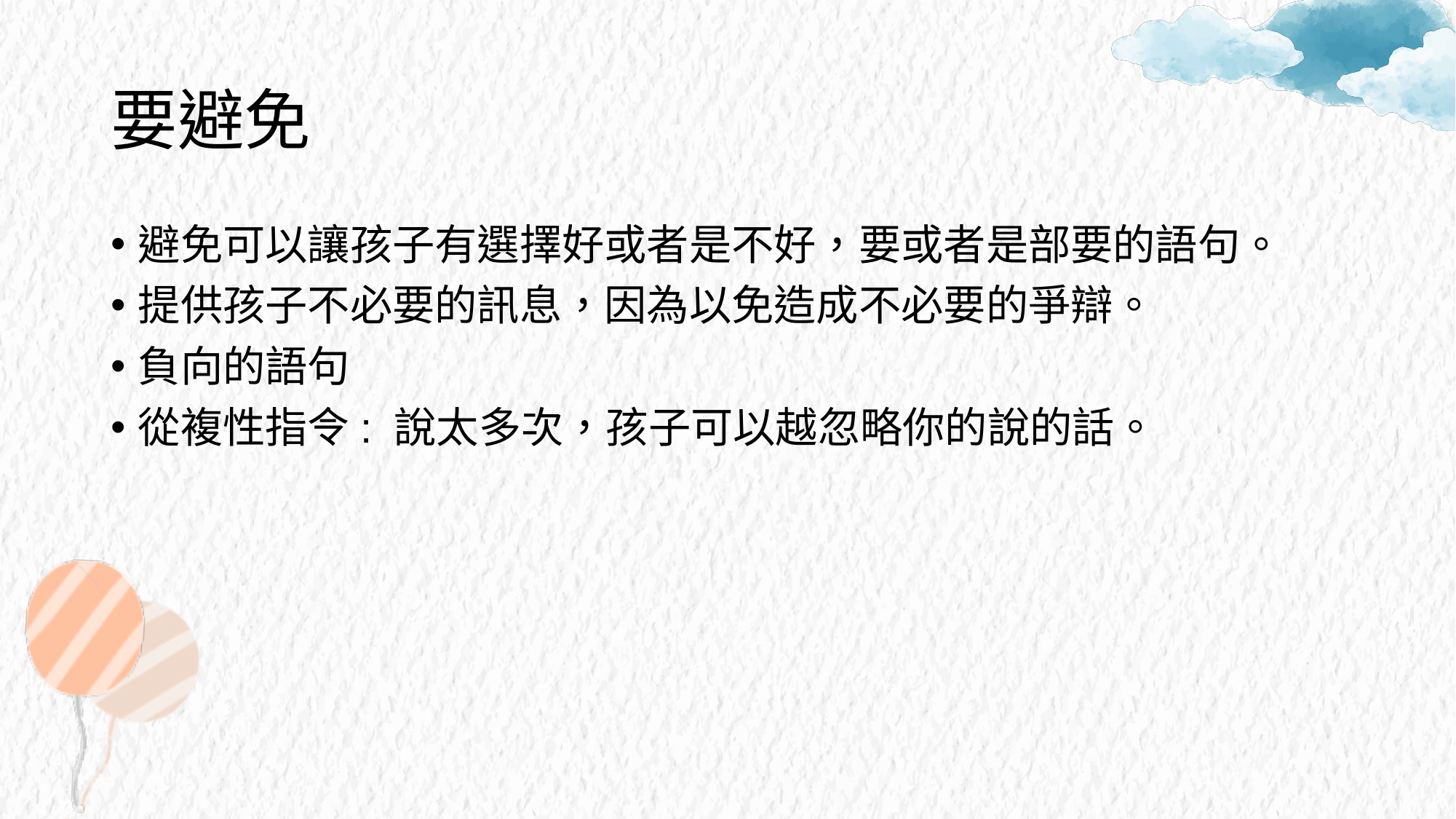

# 要避免
避免可以讓孩子有選擇好或者是不好，要或者是部要的語句。
提供孩子不必要的訊息，因為以免造成不必要的爭辯。
負向的語句
從複性指令: 說太多次，孩子可以越忽略你的說的話。